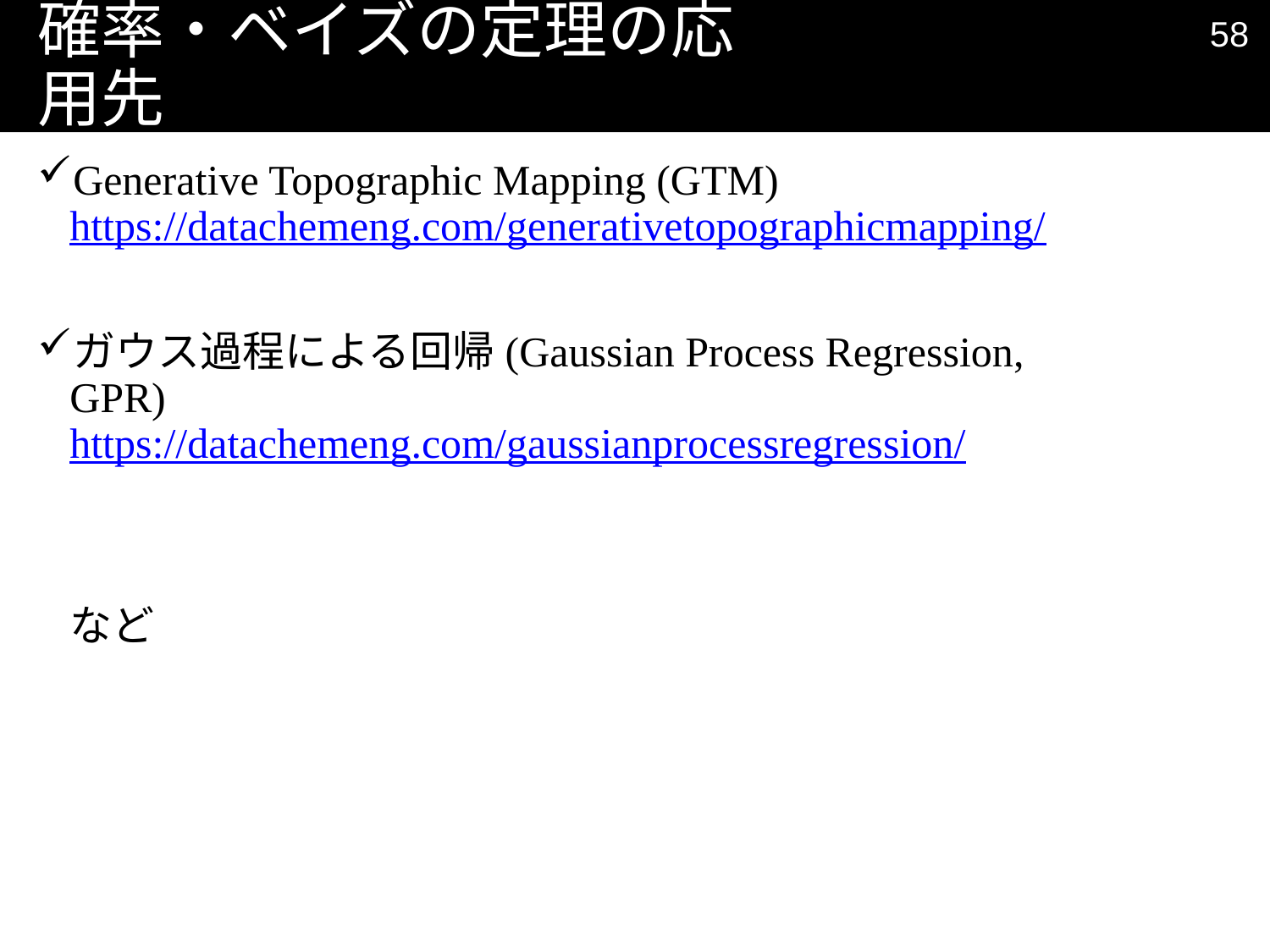

58
# 確率・ベイズの定理の応用先
Generative Topographic Mapping (GTM)
https://datachemeng.com/generativetopographicmapping/

ガウス過程による回帰(Gaussian Process Regression, GPR)
https://datachemeng.com/gaussianprocessregression/
など